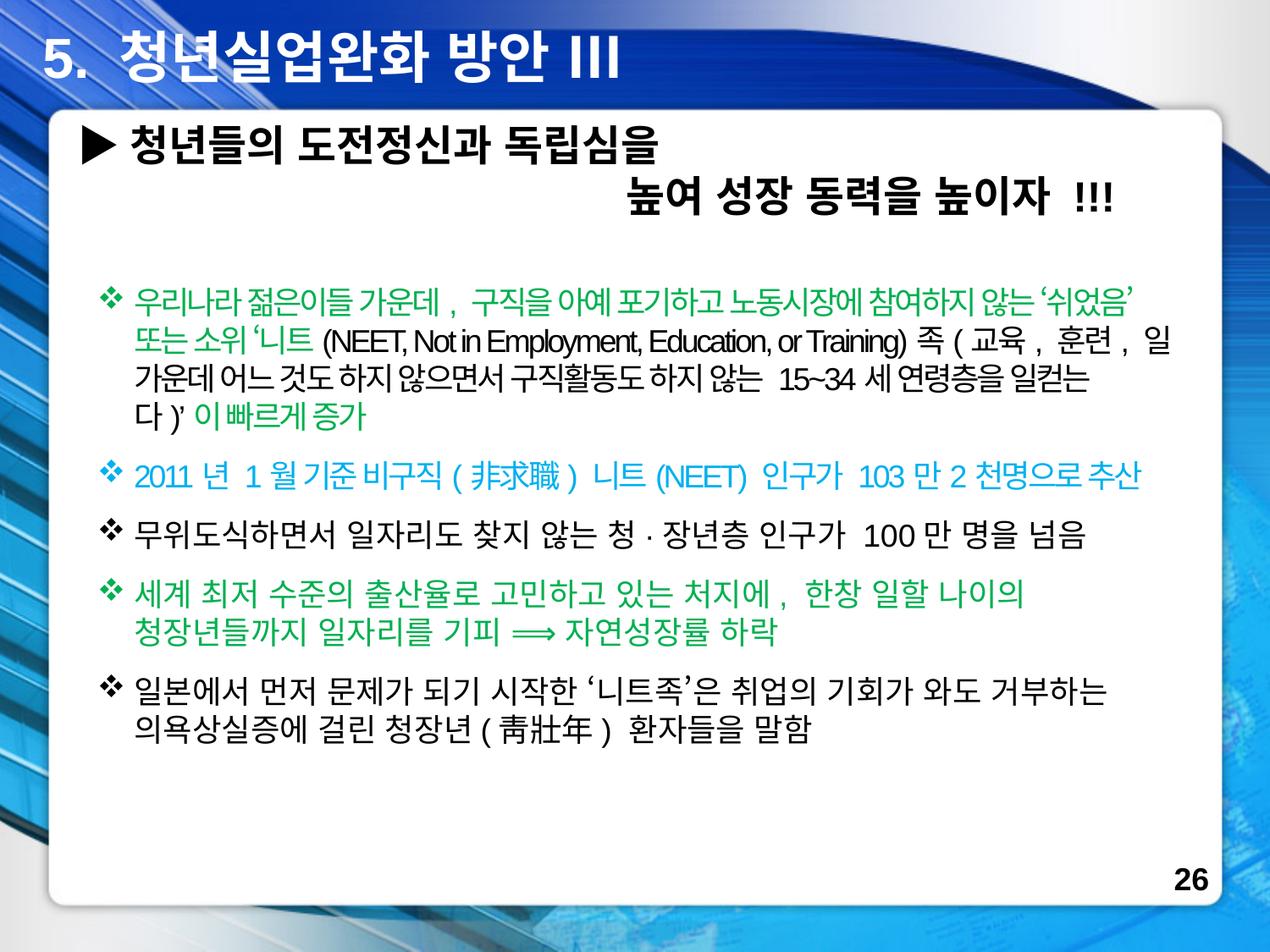

5. 청년실업완화 방안 Ⅲ
▶청년들의 도전정신과 독립심을
높여 성장 동력을 높이자 !!!
우리나라 젊은이들 가운데, 구직을 아예 포기하고 노동시장에 참여하지 않는 ‘쉬었음’ 또는 소위 ‘니트(NEET, Not in Employment, Education, or Training)족(교육, 훈련, 일 가운데 어느 것도 하지 않으면서 구직활동도 하지 않는 15~34세 연령층을 일컫는다)’이 빠르게 증가

2011년 1월 기준 비구직(非求職) 니트(NEET) 인구가 103만2천명으로 추산

무위도식하면서 일자리도 찾지 않는 청·장년층 인구가 100만 명을 넘음

세계 최저 수준의 출산율로 고민하고 있는 처지에, 한창 일할 나이의 청장년들까지 일자리를 기피 ⟹ 자연성장률 하락

일본에서 먼저 문제가 되기 시작한 ‘니트족’은 취업의 기회가 와도 거부하는 의욕상실증에 걸린 청장년(靑壯年) 환자들을 말함
26